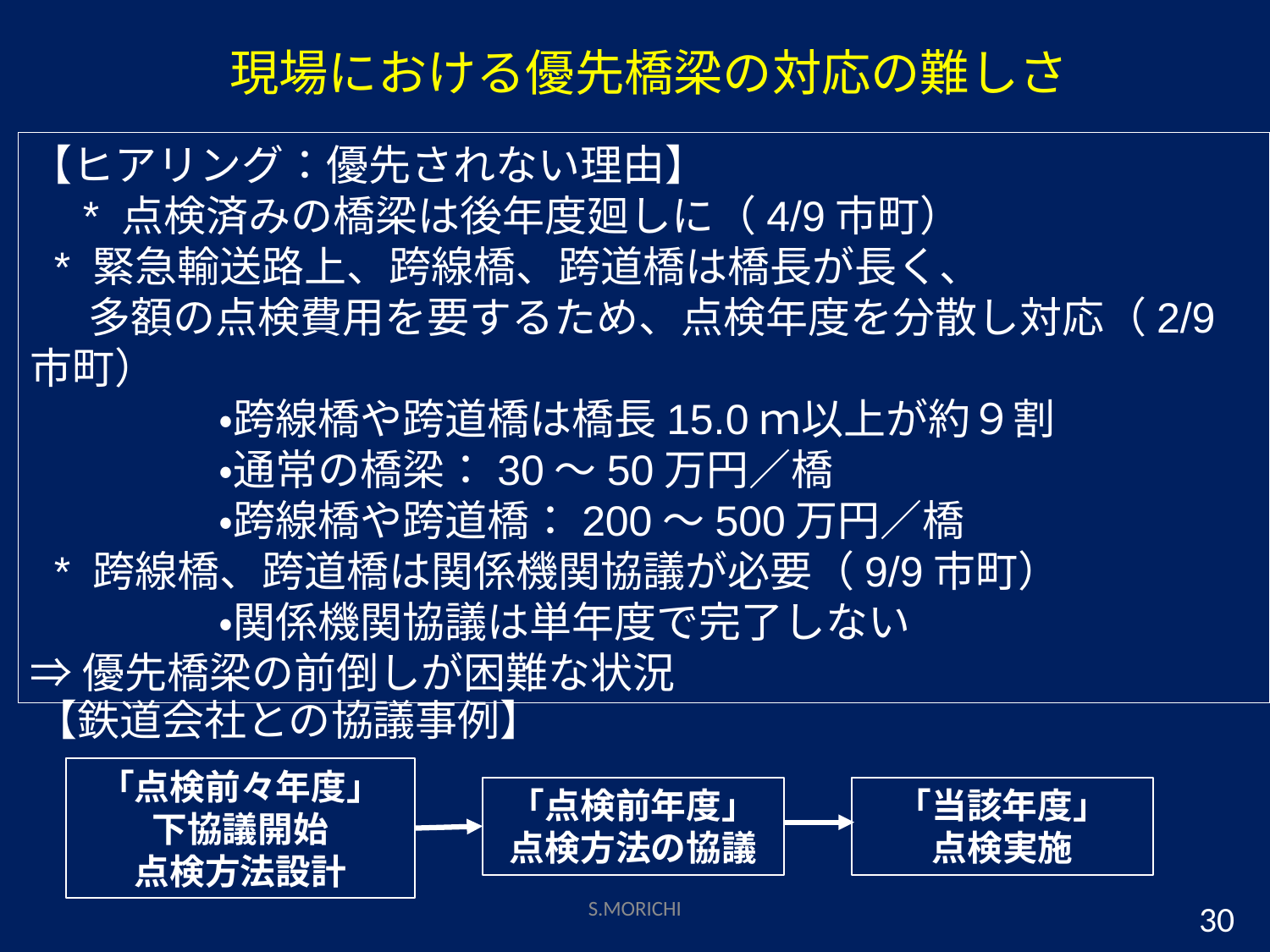

現場における優先橋梁の対応の難しさ
【ヒアリング：優先されない理由】
　* 点検済みの橋梁は後年度廻しに（4/9市町）
  * 緊急輸送路上、跨線橋、跨道橋は橋長が長く、
     多額の点検費用を要するため、点検年度を分散し対応（2/9市町）
　　　　  ・跨線橋や跨道橋は橋長15.0ｍ以上が約９割
　　　　  ・通常の橋梁：30～50万円／橋
　　　  　・跨線橋や跨道橋：200～500万円／橋
  * 跨線橋、跨道橋は関係機関協議が必要（9/9市町）
　　　  　・関係機関協議は単年度で完了しない
⇒優先橋梁の前倒しが困難な状況
【鉄道会社との協議事例】
「点検前々年度」
下協議開始
点検方法設計
「点検前年度」
点検方法の協議
「当該年度」
点検実施
S.MORICHI
30